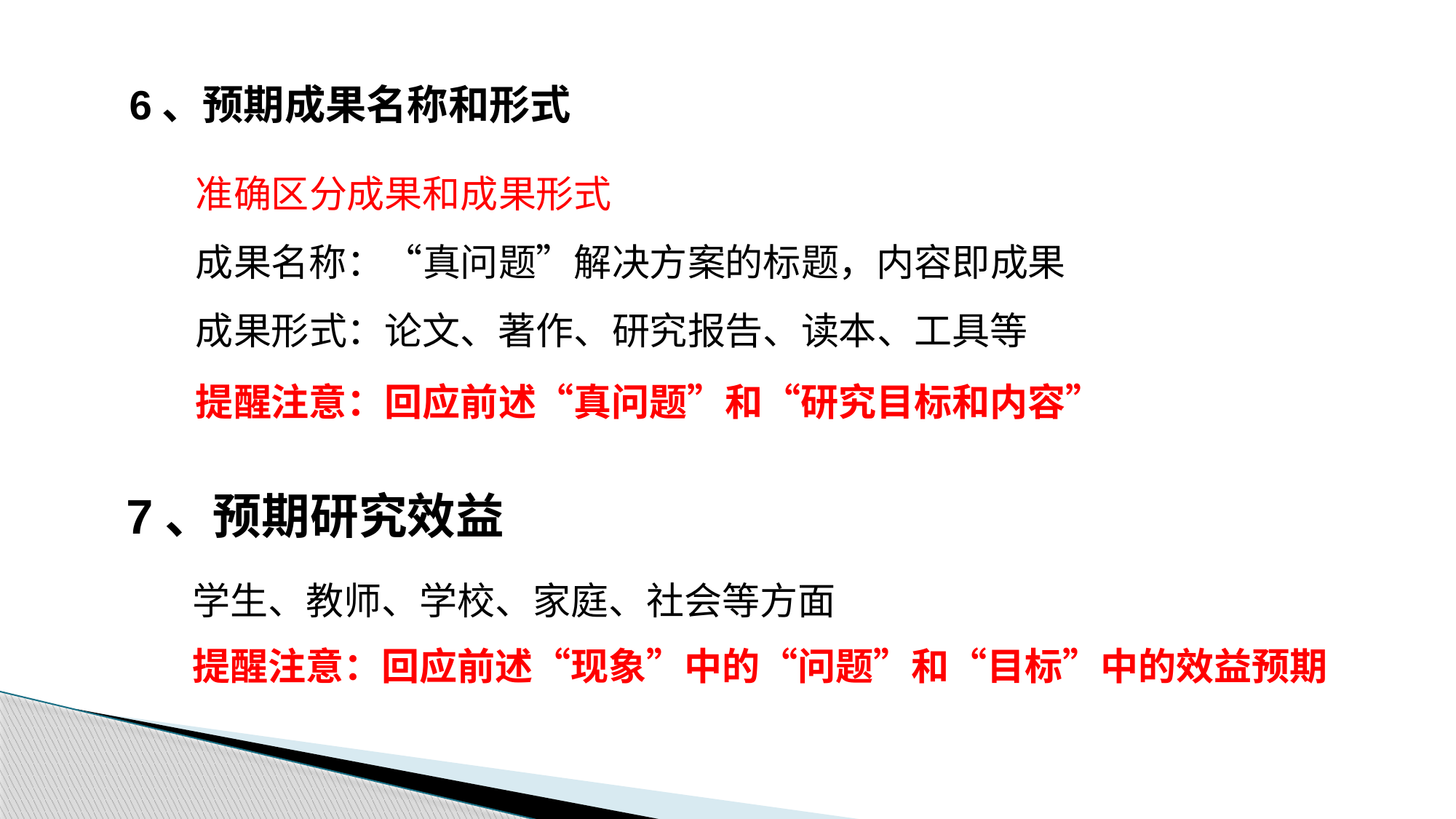

6、预期成果名称和形式
准确区分成果和成果形式
成果名称：“真问题”解决方案的标题，内容即成果
成果形式：论文、著作、研究报告、读本、工具等
提醒注意：回应前述“真问题”和“研究目标和内容”
7、预期研究效益
学生、教师、学校、家庭、社会等方面
提醒注意：回应前述“现象”中的“问题”和“目标”中的效益预期